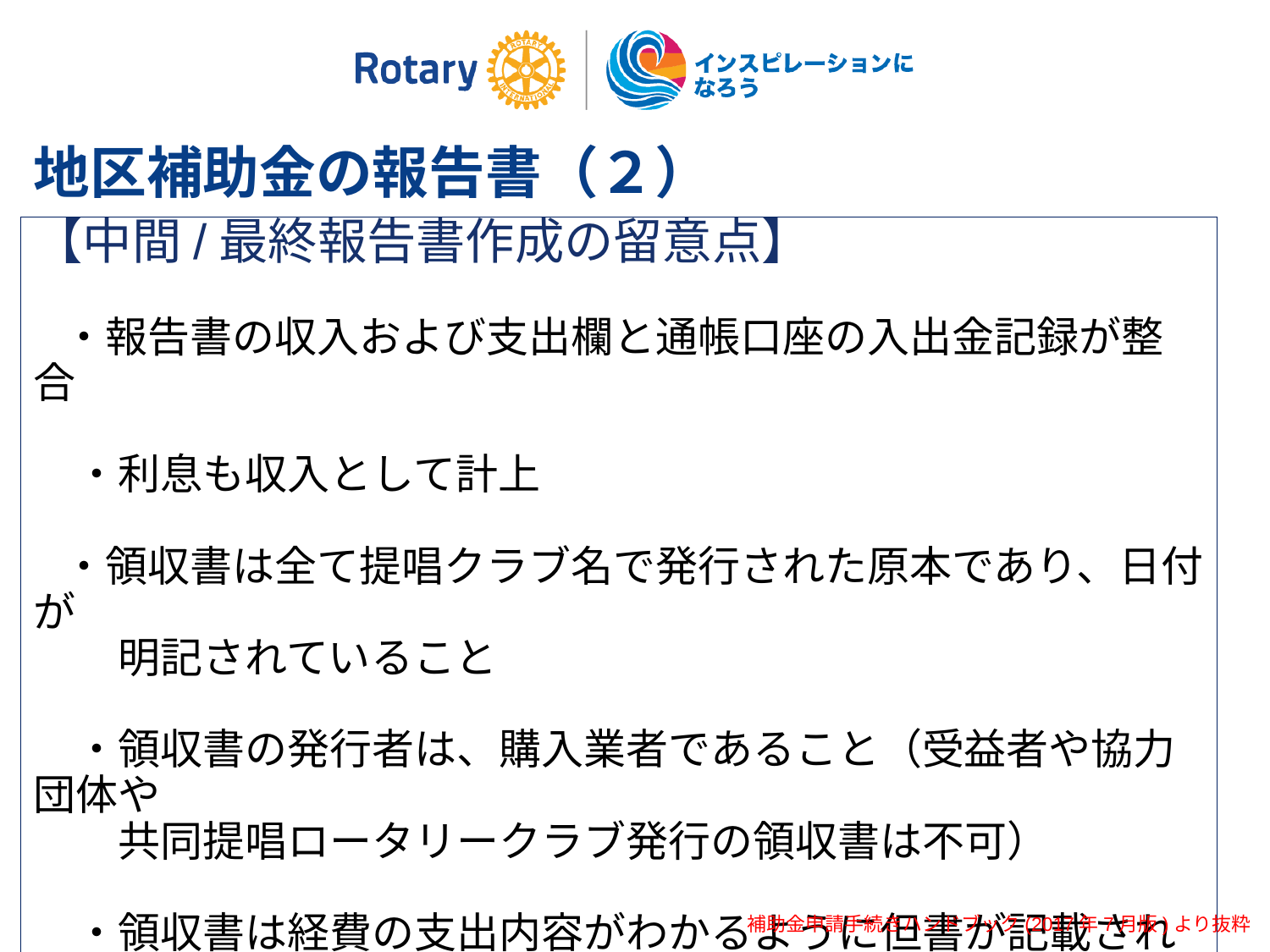

地区補助金の報告書（２）
【中間/最終報告書作成の留意点】

  ・報告書の収入および支出欄と通帳口座の入出金記録が整合

　・利息も収入として計上

  ・領収書は全て提唱クラブ名で発行された原本であり、日付が
　　明記されていること

　・領収書の発行者は、購入業者であること（受益者や協力団体や
　　共同提唱ロータリークラブ発行の領収書は不可）

　・領収書は経費の支出内容がわかるように但書が記載されて
　　いること
補助金申請手続きハンドブック(2017年7月版)より抜粋